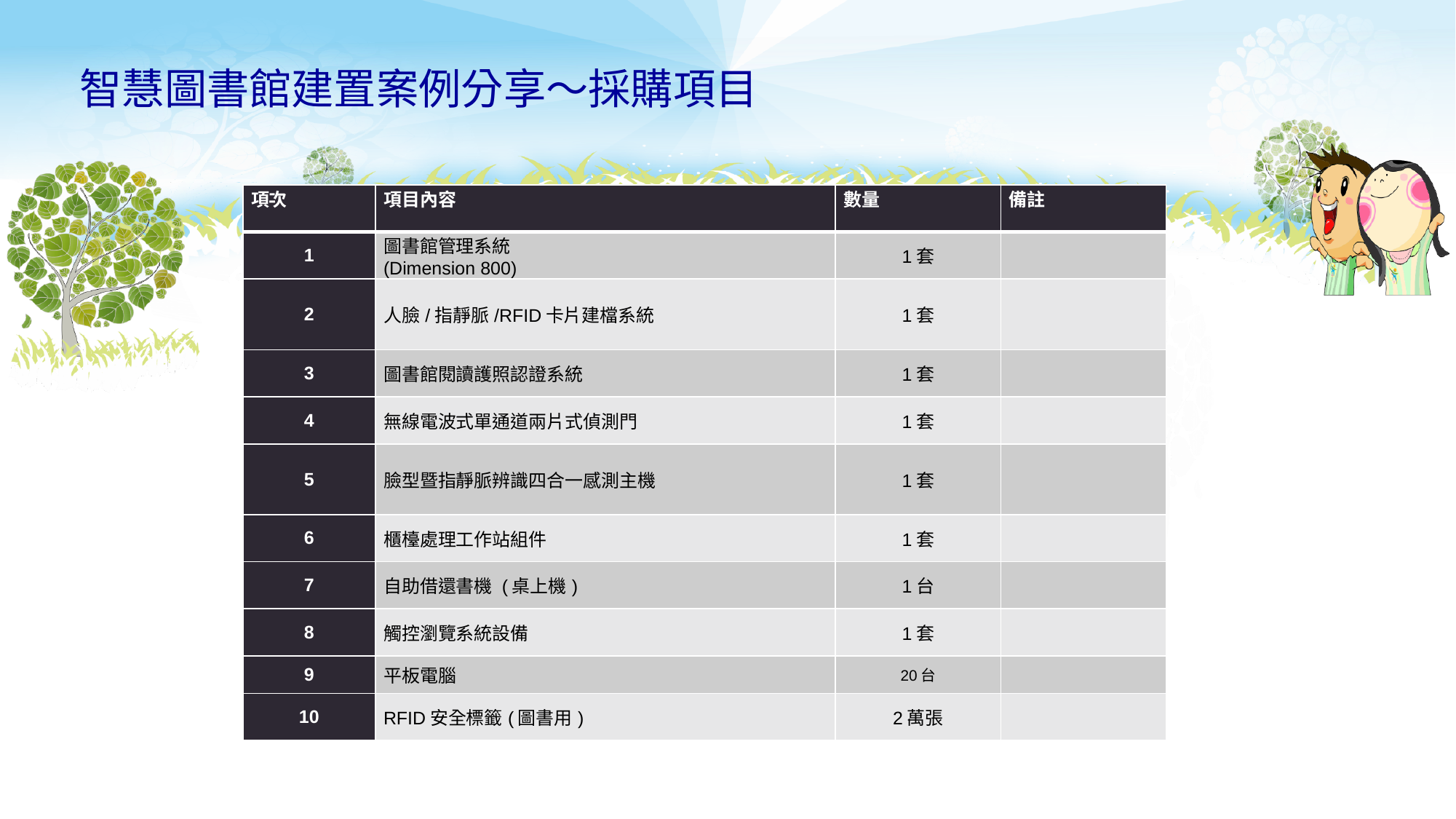

# 智慧圖書館建置案例分享～採購項目
| 項次 | 項目內容 | 數量 | 備註 |
| --- | --- | --- | --- |
| 1 | 圖書館管理系統 (Dimension 800) | 1套 |  |
| 2 | 人臉/指靜脈/RFID卡片建檔系統 | 1套 |  |
| 3 | 圖書館閱讀護照認證系統 | 1套 |  |
| 4 | 無線電波式單通道兩片式偵測門 | 1套 |  |
| 5 | 臉型暨指靜脈辨識四合一感測主機 | 1套 |  |
| 6 | 櫃檯處理工作站組件 | 1套 |  |
| 7 | 自助借還書機 (桌上機) | 1台 |  |
| 8 | 觸控瀏覽系統設備 | 1套 |  |
| 9 | 平板電腦 | 20台 |  |
| 10 | RFID安全標籤(圖書用) | 2萬張 |  |